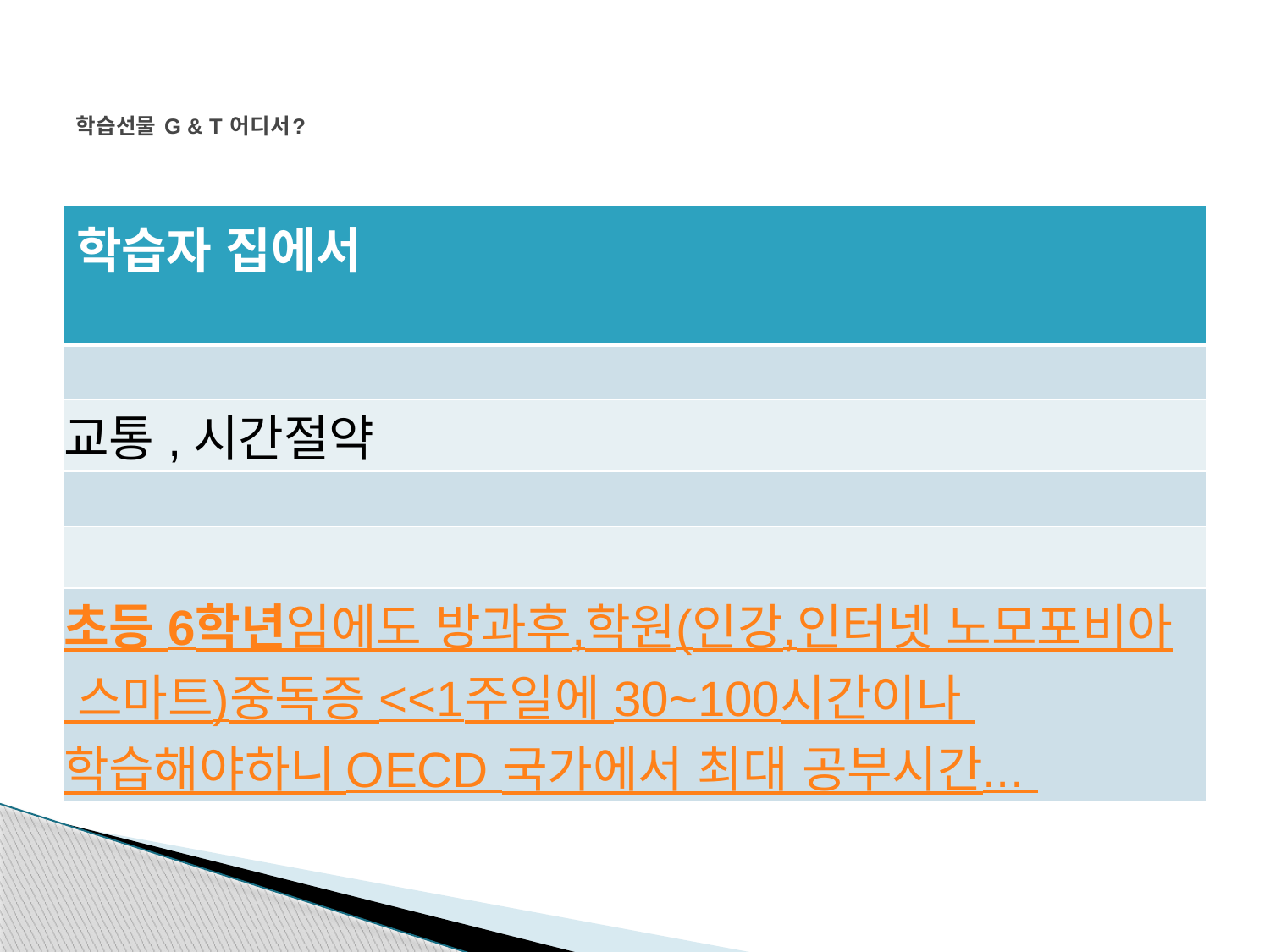

# 학습선물 G & T 어디서?
| 학습자 집에서 |
| --- |
|  |
| 교통,시간절약 |
|  |
|  |
| 초등 6학년임에도 방과후,학원(인강,인터넷 노모포비아 스마트)중독증 <<1주일에 30~100시간이나 학습해야하니 OECD 국가에서 최대 공부시간... |